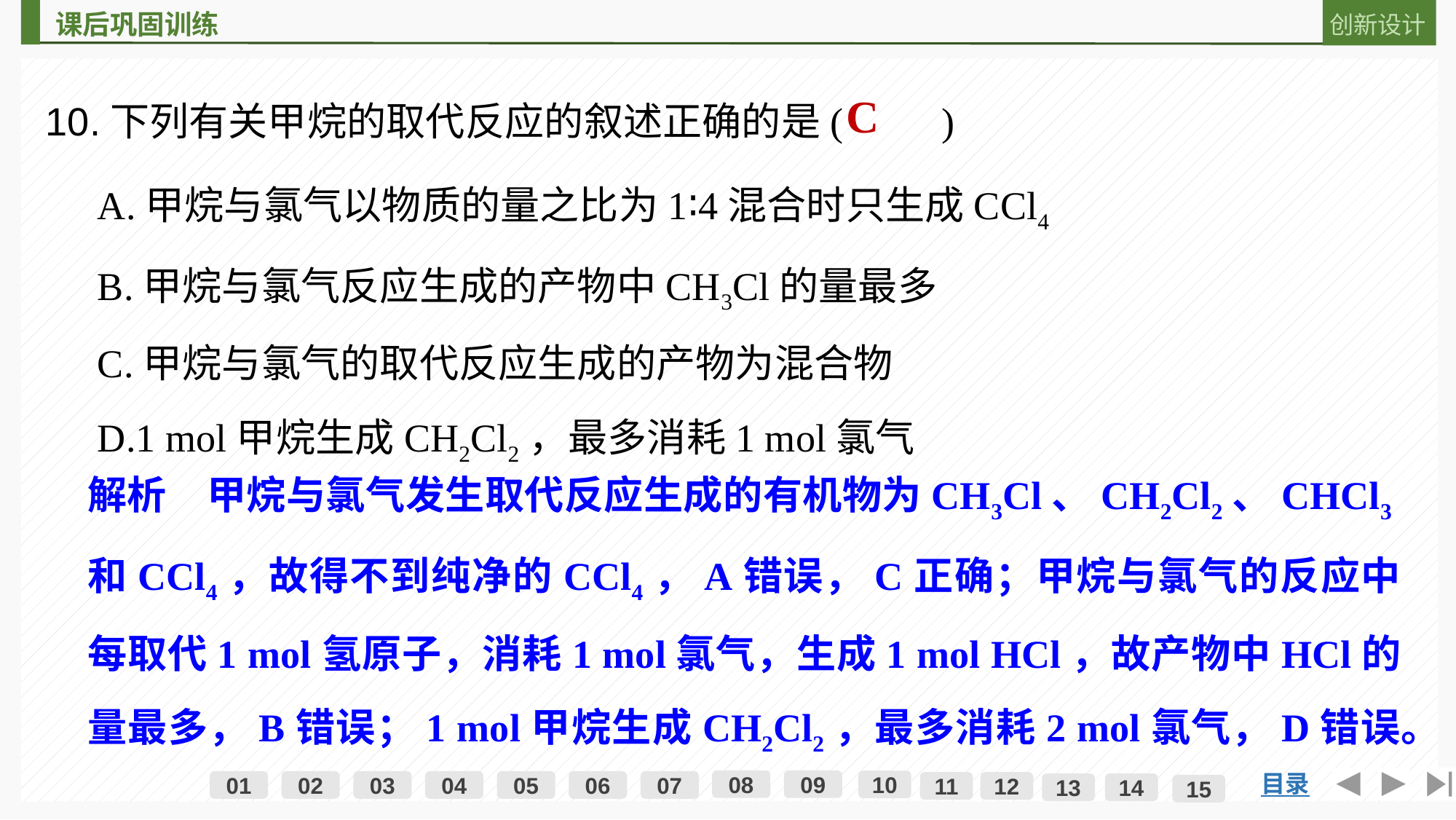

10.下列有关甲烷的取代反应的叙述正确的是(　　)
C
A.甲烷与氯气以物质的量之比为1∶4混合时只生成CCl4
B.甲烷与氯气反应生成的产物中CH3Cl的量最多
C.甲烷与氯气的取代反应生成的产物为混合物
D.1 mol甲烷生成CH2Cl2，最多消耗1 mol氯气
解析　甲烷与氯气发生取代反应生成的有机物为CH3Cl、CH2Cl2、CHCl3和CCl4，故得不到纯净的CCl4，A错误，C正确；甲烷与氯气的反应中每取代1 mol氢原子，消耗1 mol氯气，生成1 mol HCl，故产物中HCl的量最多，B错误；1 mol甲烷生成CH2Cl2，最多消耗2 mol氯气，D错误。